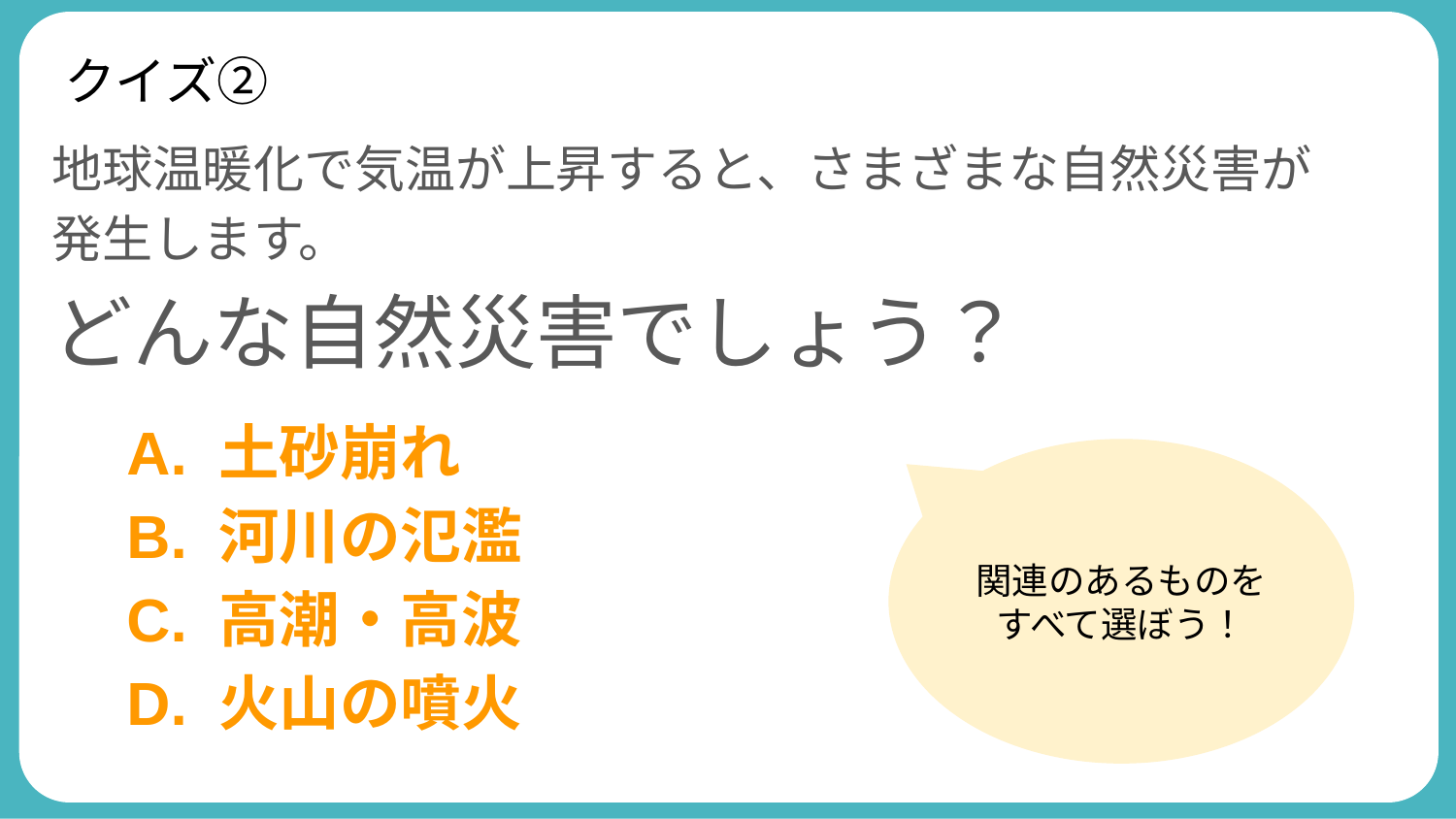

# クイズ②
地球温暖化で気温が上昇すると、さまざまな自然災害が
発生します。
どんな自然災害でしょう？
　A. 土砂崩れ
　B. 河川の氾濫
　C. 高潮・高波
　D. 火山の噴火
関連のあるものをすべて選ぼう！